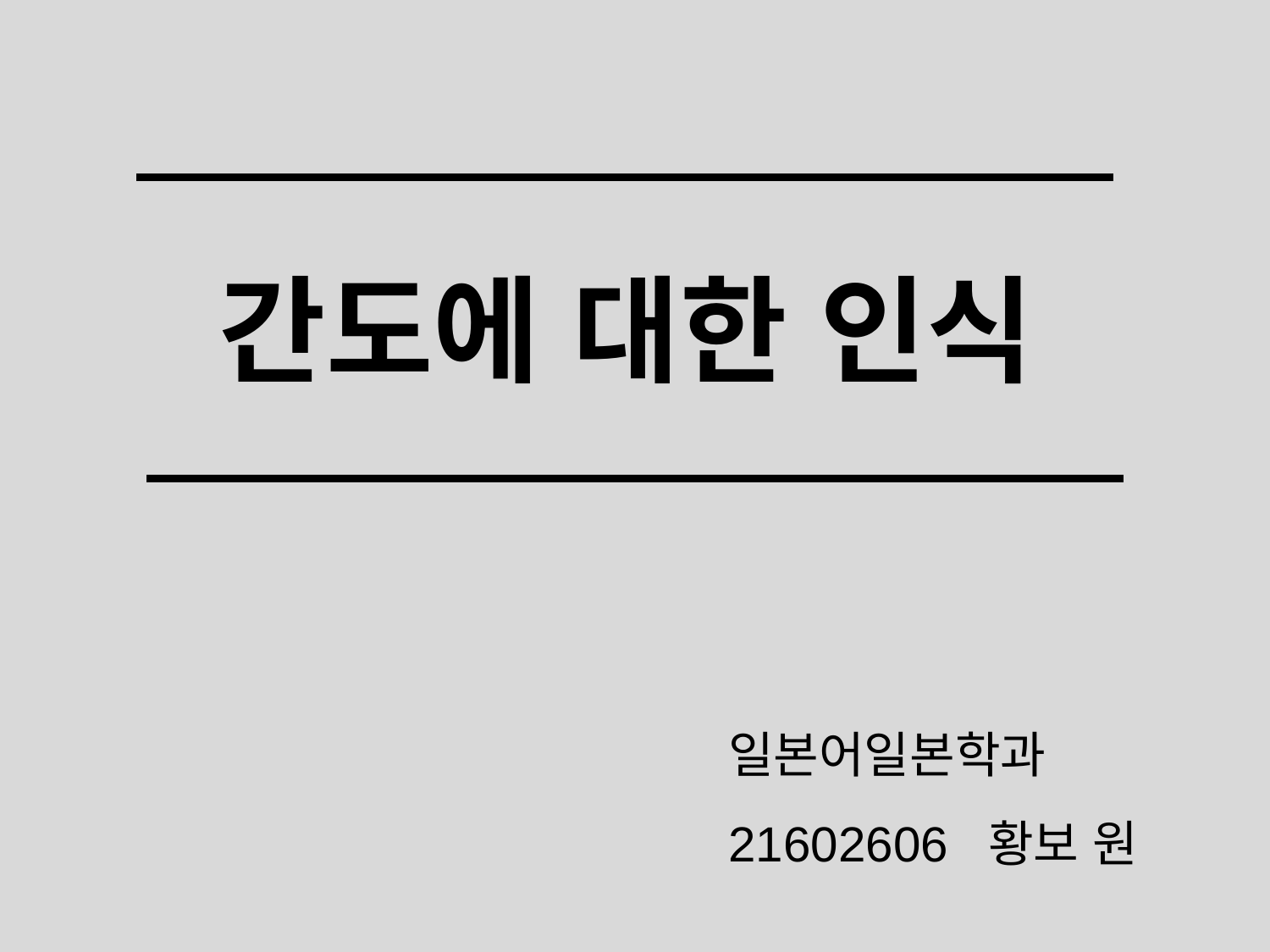

간도에 대한 인식
일본어일본학과 21602606  황보 원